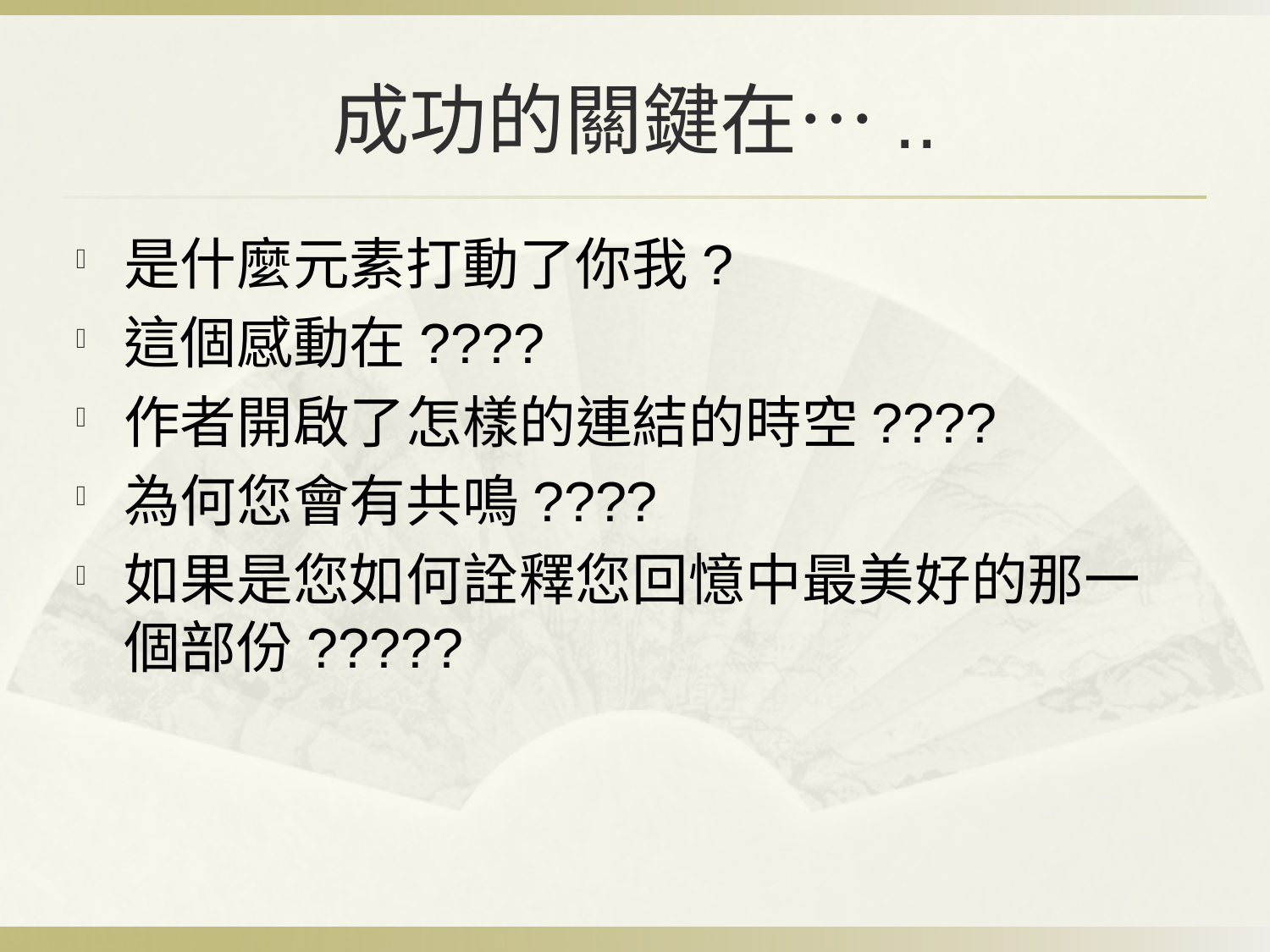

# 成功的關鍵在…..
是什麼元素打動了你我?
這個感動在????
作者開啟了怎樣的連結的時空????
為何您會有共鳴????
如果是您如何詮釋您回憶中最美好的那一個部份?????